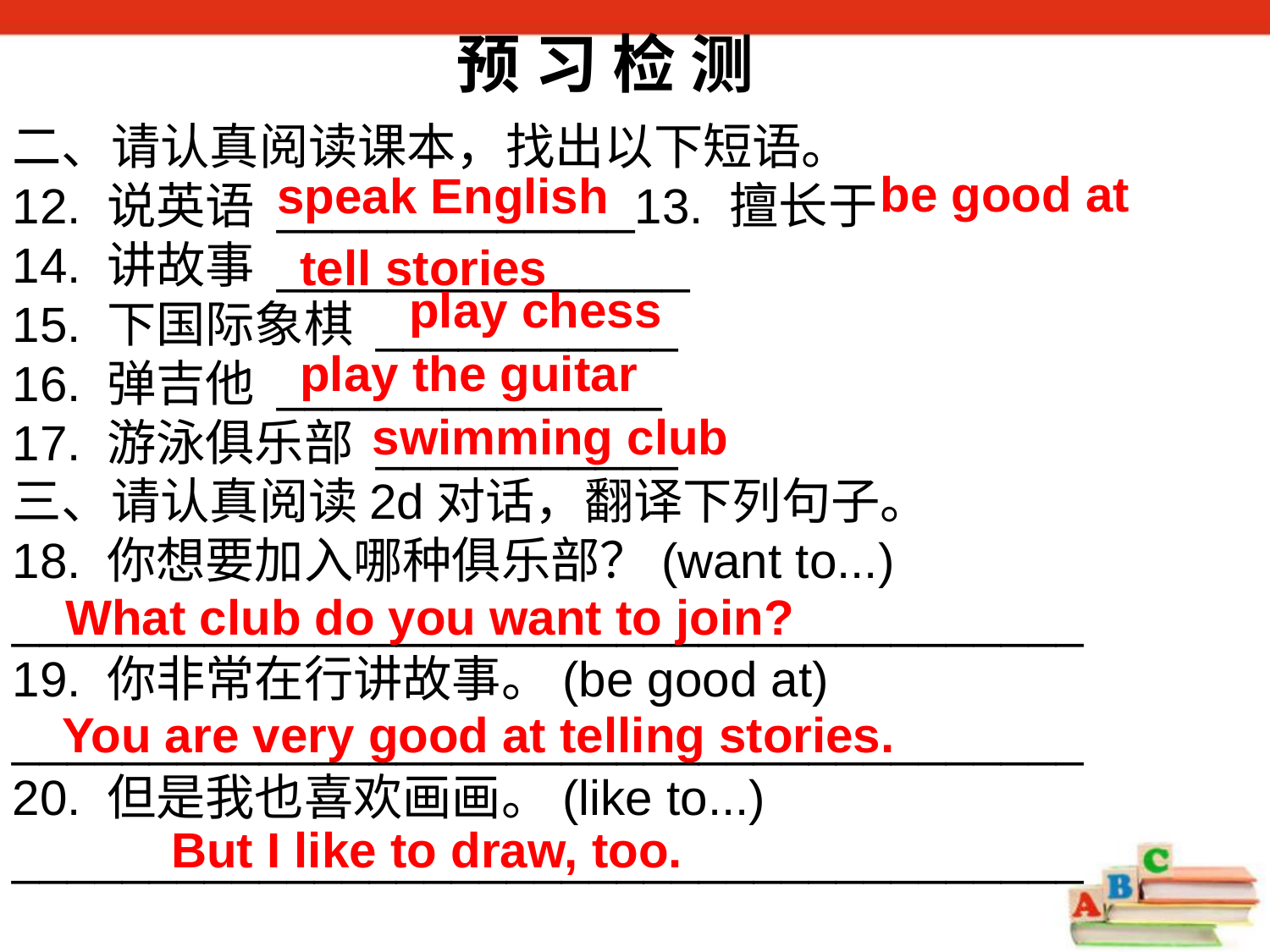

预 习 检 测
二、请认真阅读课本，找出以下短语。
12. 说英语 _____________13. 擅长于
14. 讲故事 _______________
15. 下国际象棋 ___________
16. 弹吉他 ______________
17. 游泳俱乐部 ___________
三、请认真阅读2d对话，翻译下列句子。
18. 你想要加入哪种俱乐部？(want to...) _______________________________________
19. 你非常在行讲故事。(be good at) _______________________________________
20. 但是我也喜欢画画。(like to...) _______________________________________
be good at
speak English
tell stories
play chess
play the guitar
swimming club
What club do you want to join?
You are very good at telling stories.
But I like to draw, too.